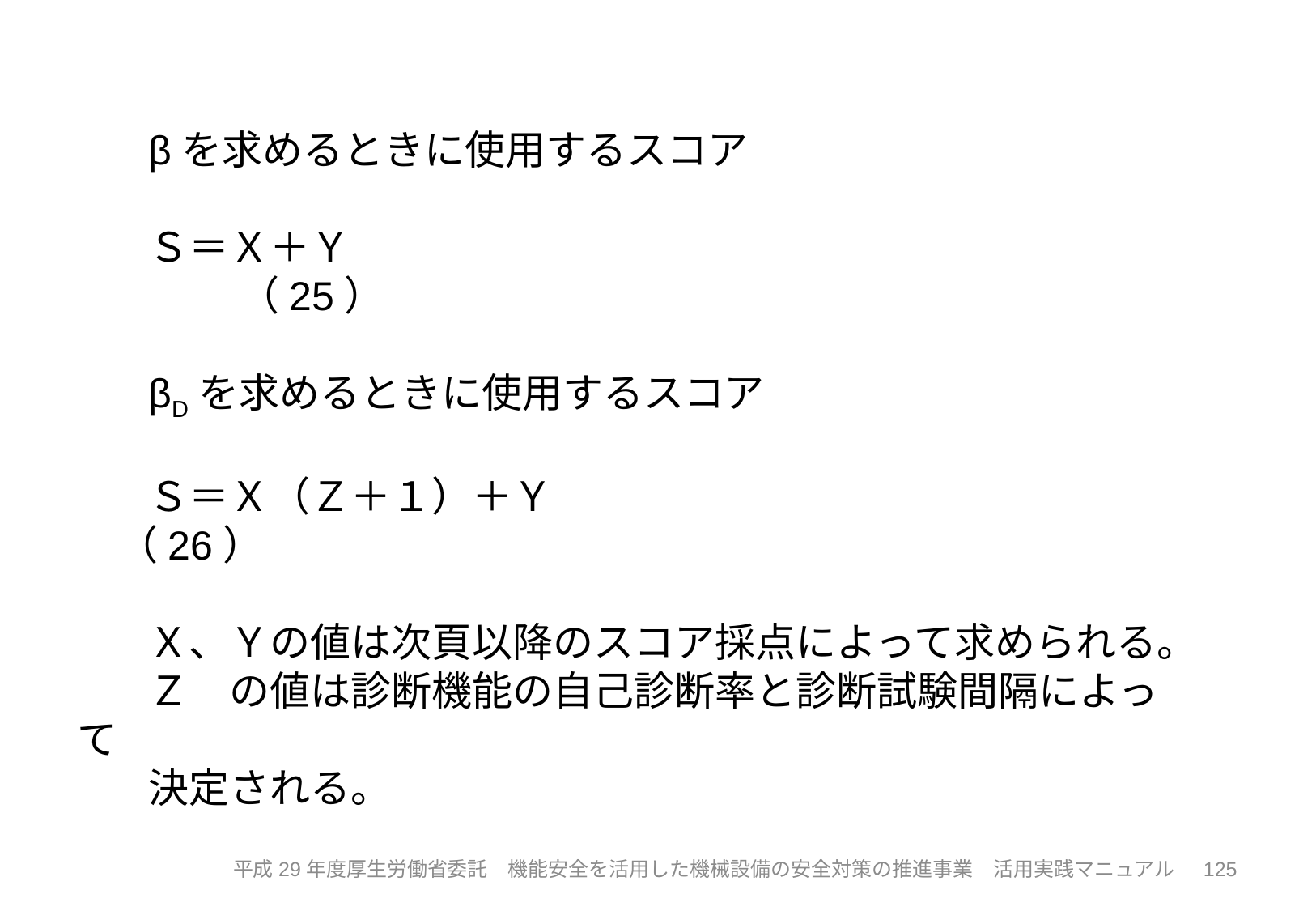

βを求めるときに使用するスコア

Ｓ＝Ｘ＋Ｙ　　　　　　　　　　　　　　　　　　　　　　　　（25）

βDを求めるときに使用するスコア

Ｓ＝Ｘ（Ｚ＋１）＋Ｙ　　　　　　　　　　　　　　　　（26）

Ｘ、Ｙの値は次頁以降のスコア採点によって求められる。
Ｚ　の値は診断機能の自己診断率と診断試験間隔によって
決定される。

125
平成29年度厚生労働省委託　機能安全を活用した機械設備の安全対策の推進事業　活用実践マニュアル